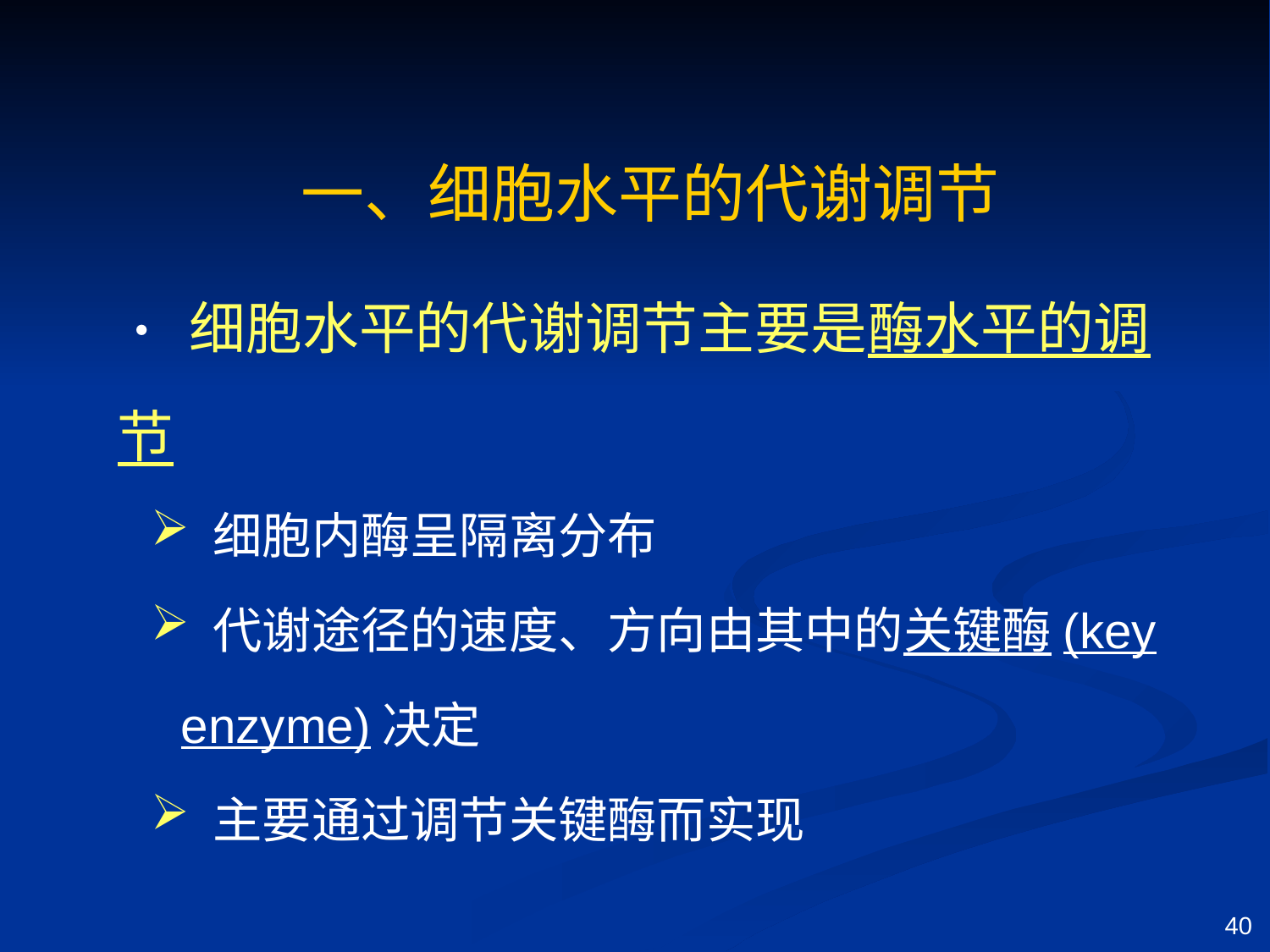

一、细胞水平的代谢调节
• 细胞水平的代谢调节主要是酶水平的调节
 细胞内酶呈隔离分布
 代谢途径的速度、方向由其中的关键酶(key enzyme)决定
 主要通过调节关键酶而实现

40